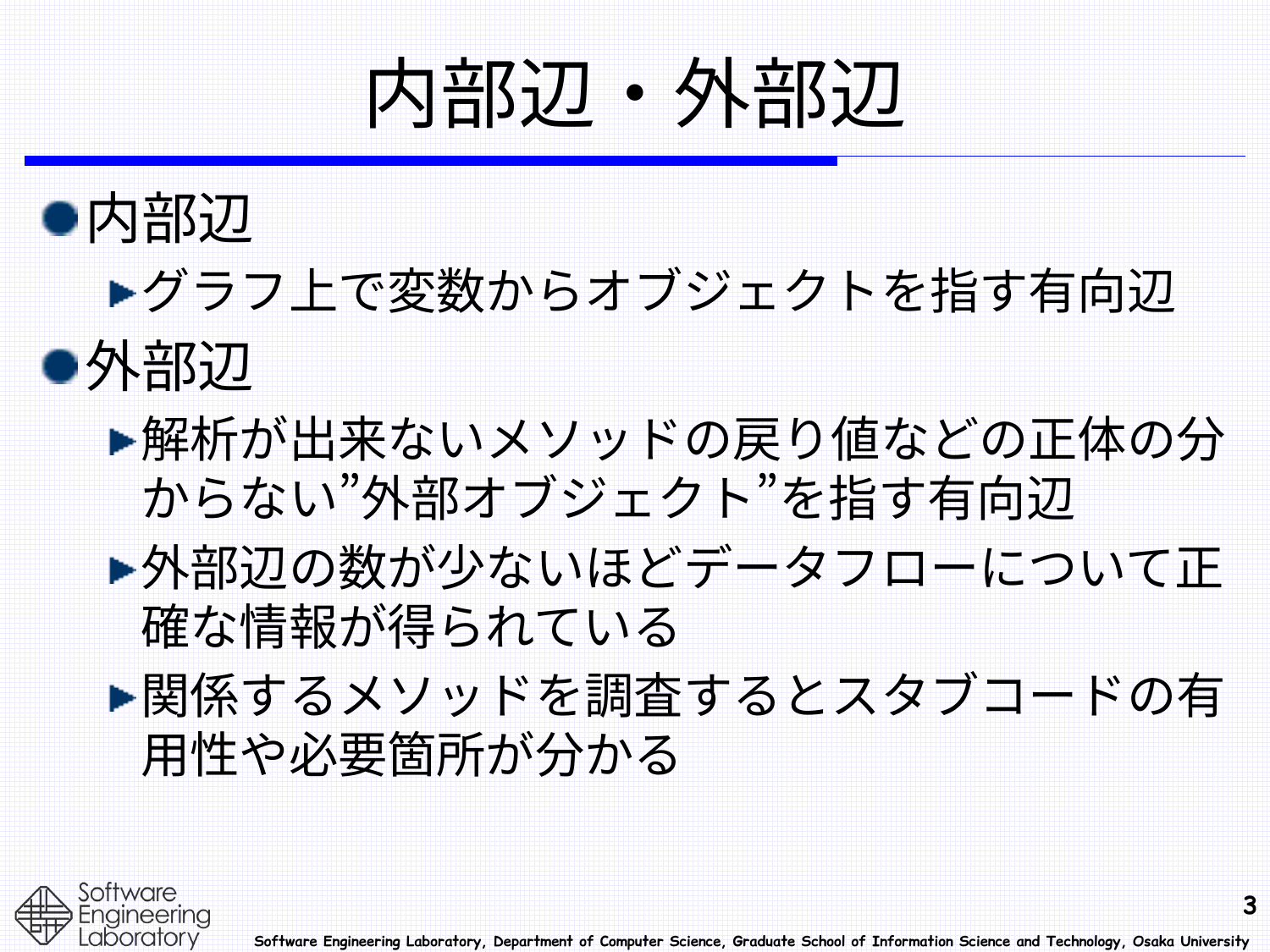

# 内部辺・外部辺
内部辺
グラフ上で変数からオブジェクトを指す有向辺
外部辺
解析が出来ないメソッドの戻り値などの正体の分からない”外部オブジェクト”を指す有向辺
外部辺の数が少ないほどデータフローについて正確な情報が得られている
関係するメソッドを調査するとスタブコードの有用性や必要箇所が分かる